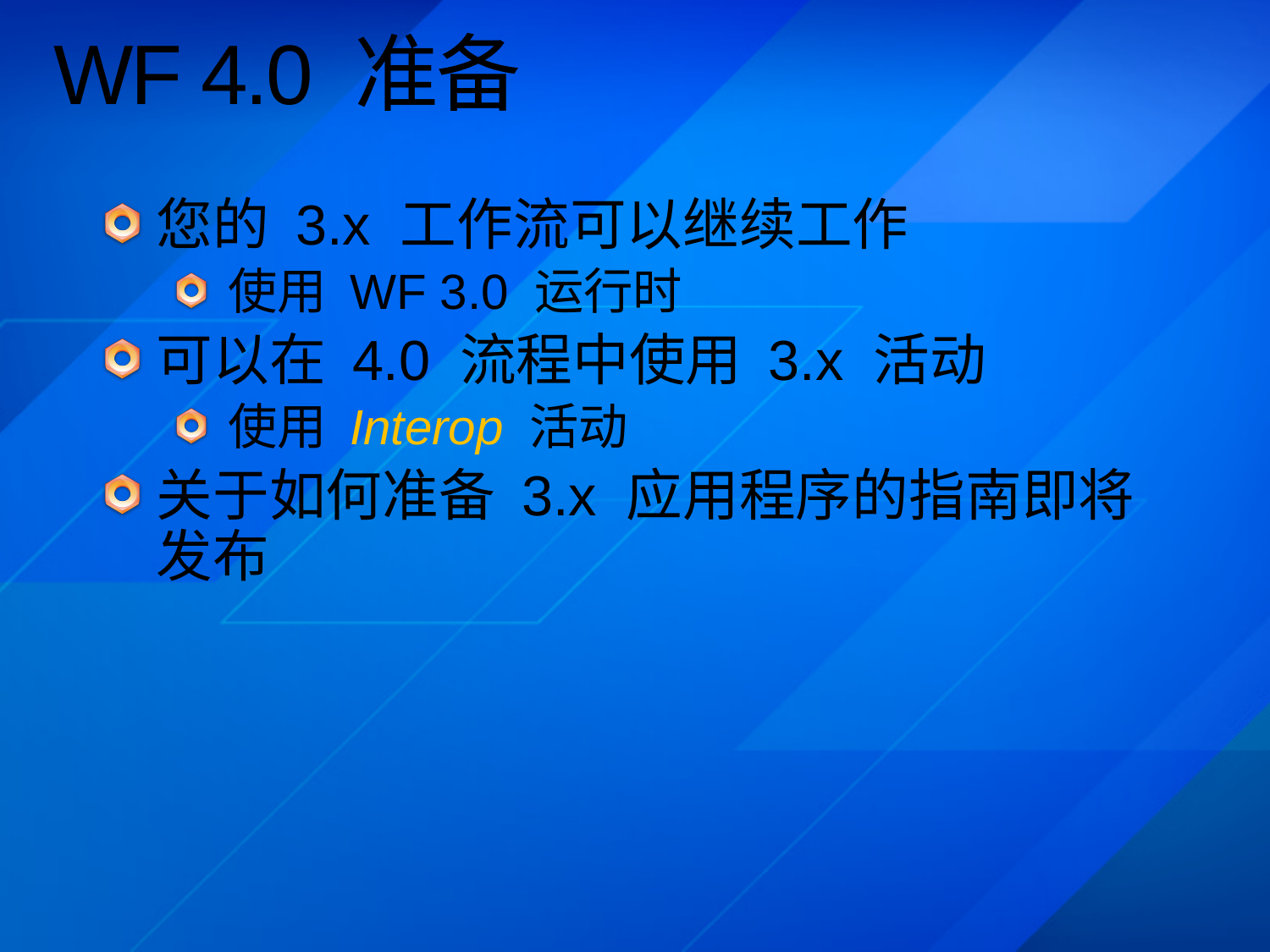

# WF 4.0 准备
您的 3.x 工作流可以继续工作
使用 WF 3.0 运行时
可以在 4.0 流程中使用 3.x 活动
使用 Interop 活动
关于如何准备 3.x 应用程序的指南即将发布